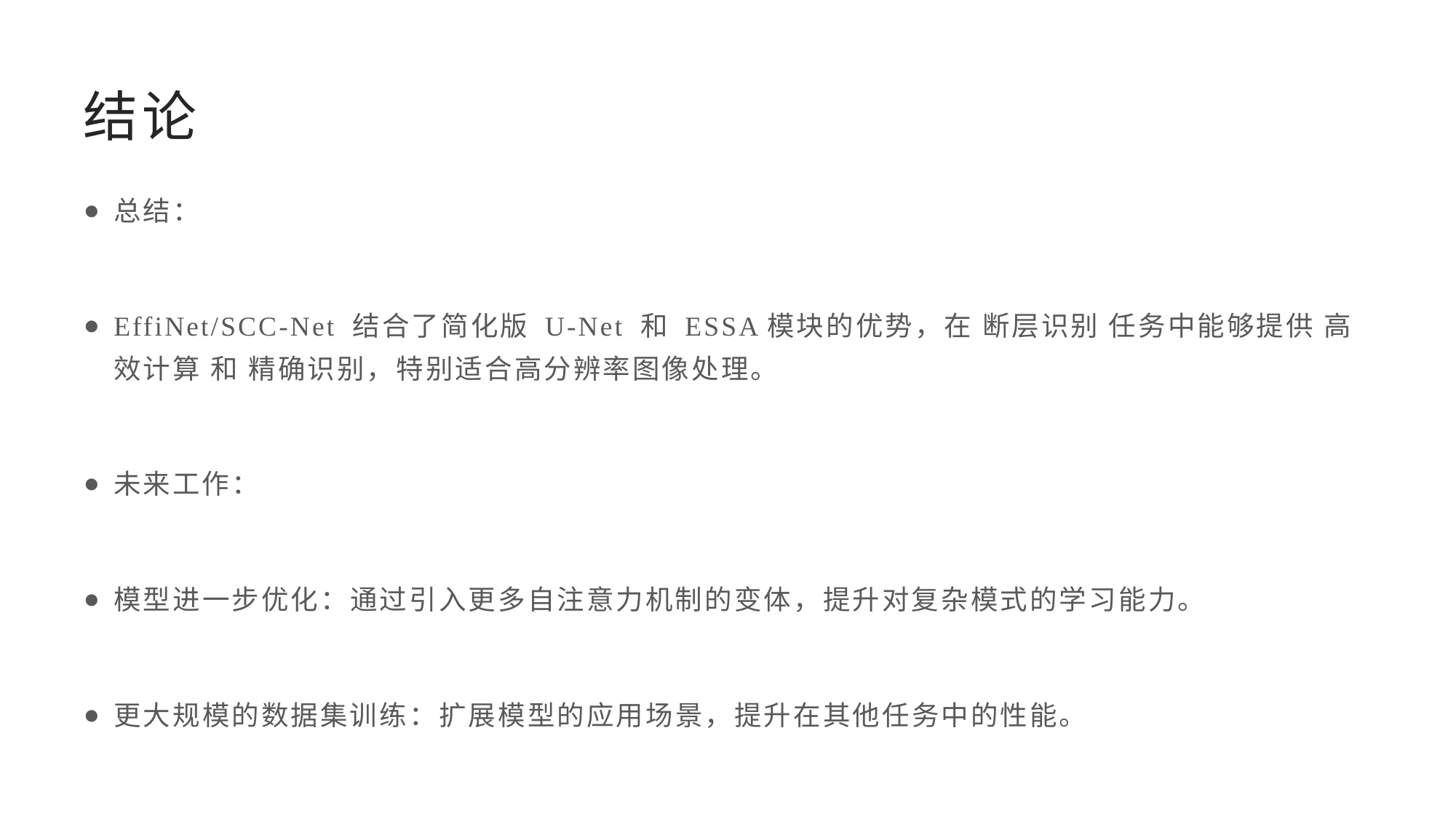

# 结论
总结：

EffiNet/SCC-Net 结合了简化版 U-Net 和 ESSA模块的优势，在 断层识别 任务中能够提供 高效计算 和 精确识别，特别适合高分辨率图像处理。

未来工作：

模型进一步优化：通过引入更多自注意力机制的变体，提升对复杂模式的学习能力。

更大规模的数据集训练：扩展模型的应用场景，提升在其他任务中的性能。